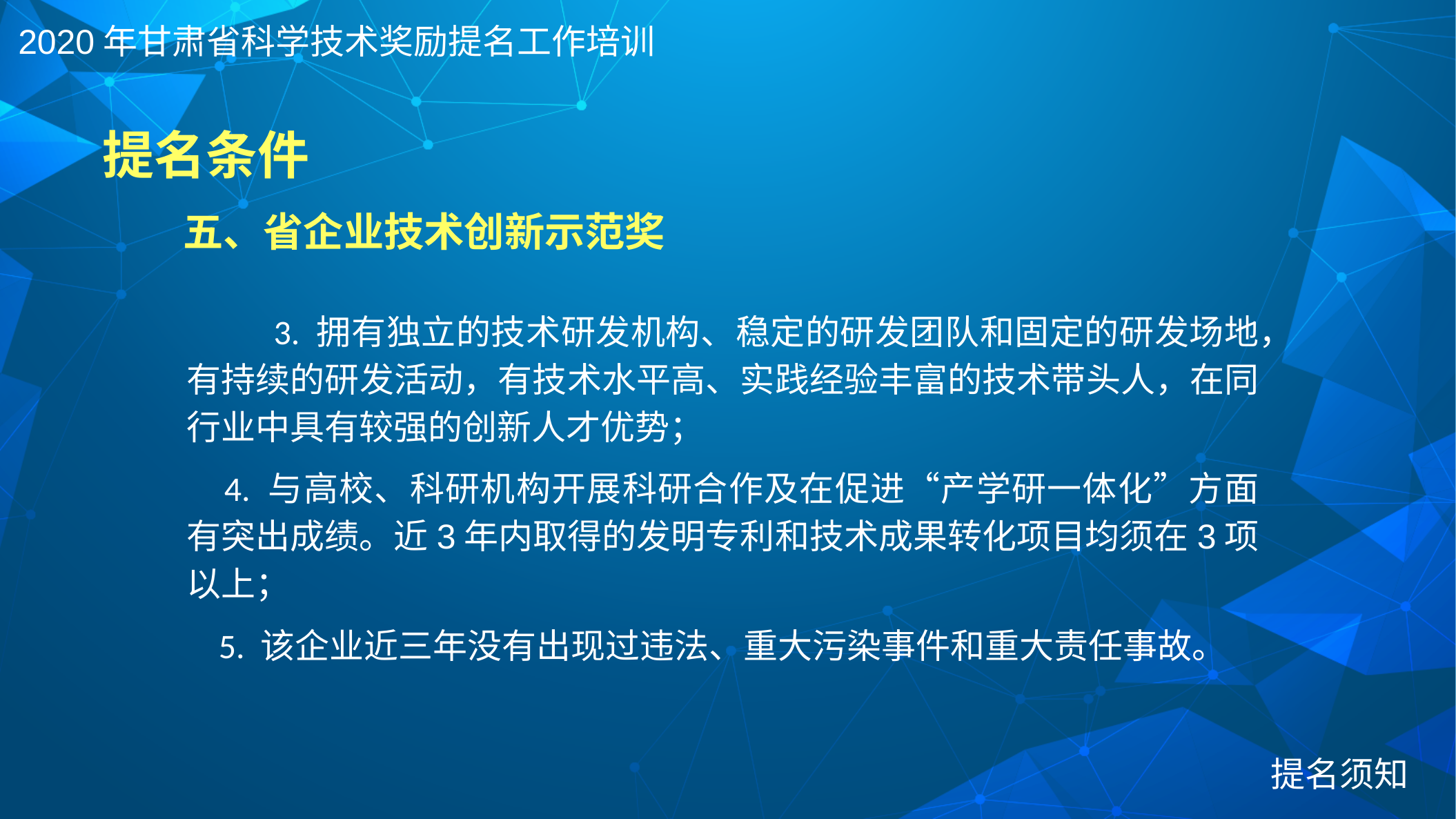

2020年甘肃省科学技术奖励提名工作培训
# 提名条件

                  3. 拥有独立的技术研发机构、稳定的研发团队和固定的研发场地，有持续的研发活动，有技术水平高、实践经验丰富的技术带头人，在同行业中具有较强的创新人才优势；
      4. 与高校、科研机构开展科研合作及在促进“产学研一体化”方面有突出成绩。近3年内取得的发明专利和技术成果转化项目均须在3项以上；
      5. 该企业近三年没有出现过违法、重大污染事件和重大责任事故。

五、省企业技术创新示范奖
提名须知